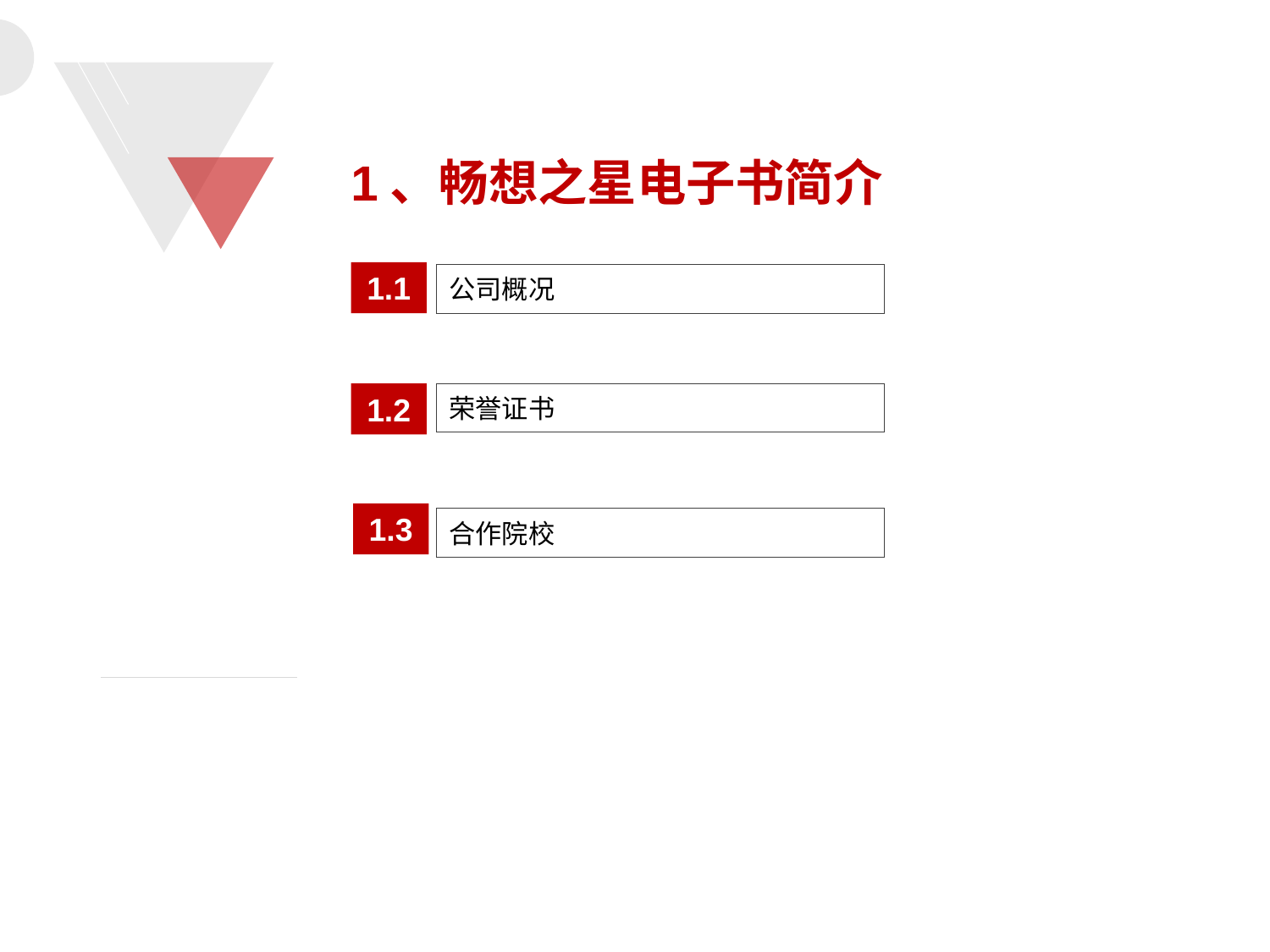

1、畅想之星电子书简介
1.1
公司概况
荣誉证书
1.2

大众录
1.3
合作院校